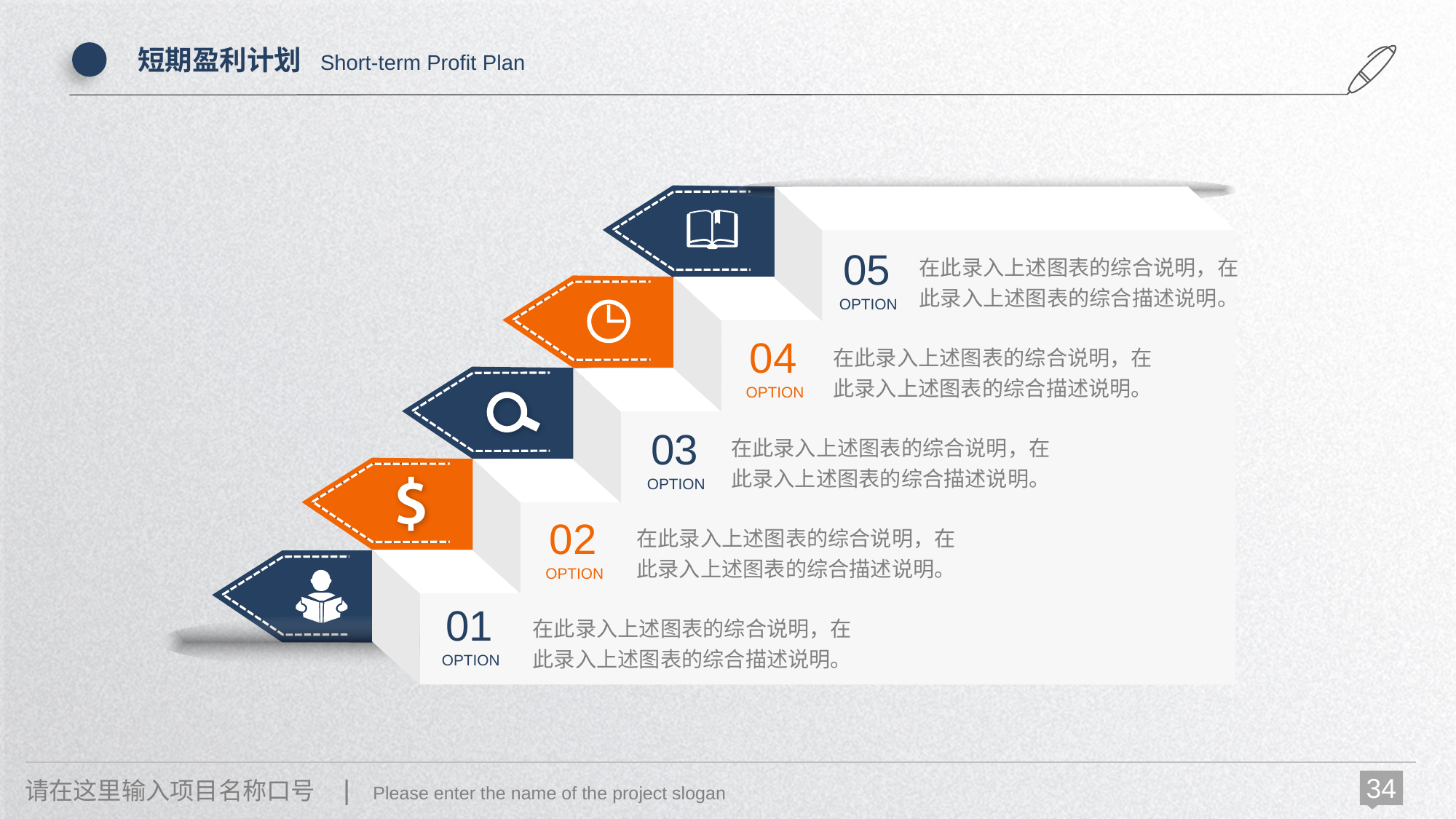

短期盈利计划  Short-term Profit Plan

05
OPTION
在此录入上述图表的综合说明，在此录入上述图表的综合描述说明。

04
OPTION
在此录入上述图表的综合说明，在此录入上述图表的综合描述说明。

03
OPTION
在此录入上述图表的综合说明，在此录入上述图表的综合描述说明。

02
OPTION
在此录入上述图表的综合说明，在此录入上述图表的综合描述说明。

01
OPTION
在此录入上述图表的综合说明，在此录入上述图表的综合描述说明。

请在这里输入项目名称口号    |   Please enter the name of the project slogan
34